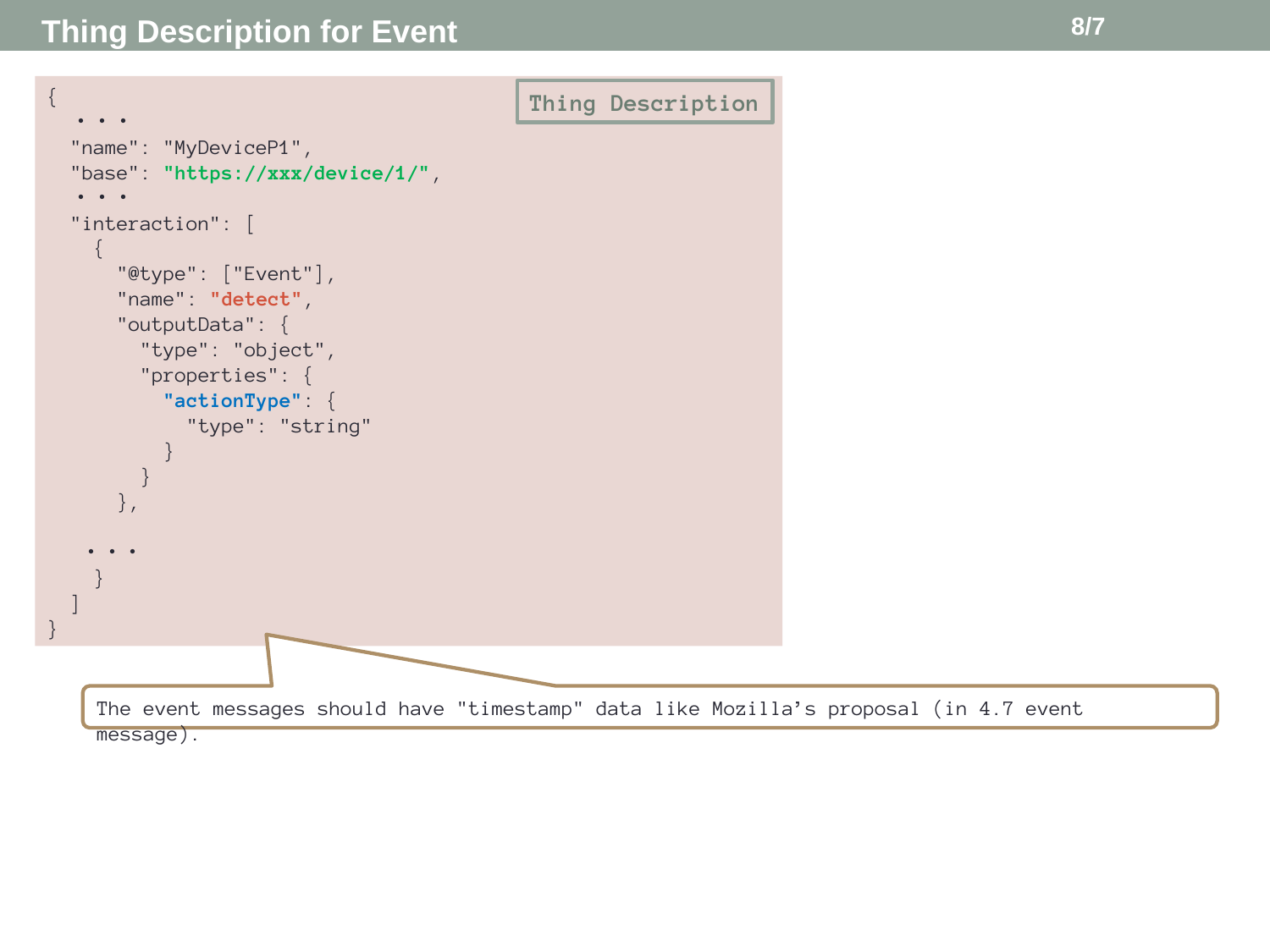

8/7
Thing Description for Event
{
    ・・・
  "name": "MyDeviceP1",
  "base": "https://xxx/device/1/",
    ・・・
  "interaction": [
    {
      "@type": ["Event"],
      "name": "detect",
      "outputData": {
        "type": "object",
        "properties": {
          "actionType": {
            "type": "string"
          }
        }
      },

      ・・・
    }
  ]
}
Thing Description
The event messages should have "timestamp" data like Mozilla’s proposal (in 4.7 event message).